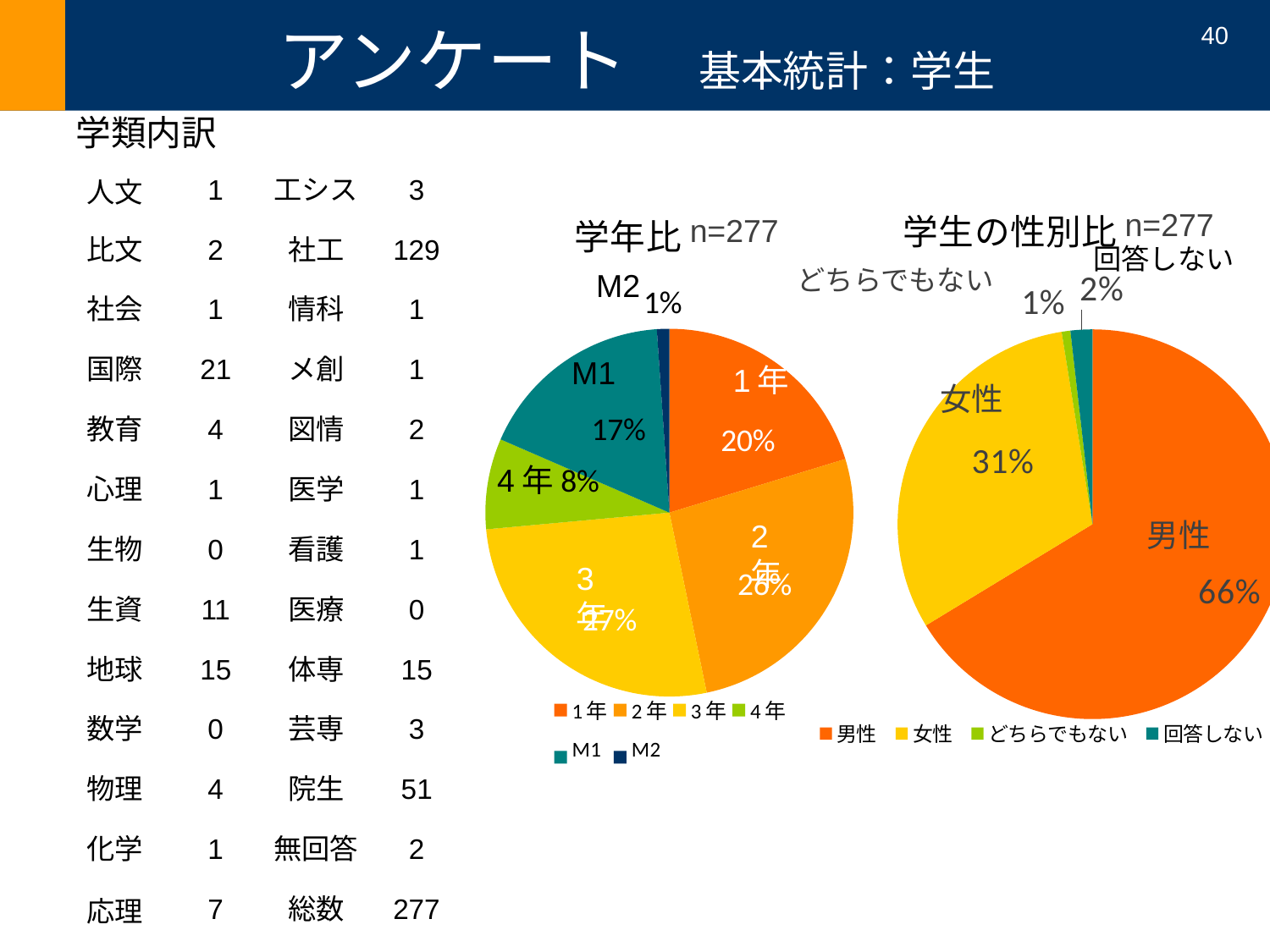

# アンケート　基本統計：学生

40
学類内訳
| 人文 | 1 | 工シス | 3 |
| --- | --- | --- | --- |
| 比文 | 2 | 社工 | 129 |
| 社会 | 1 | 情科 | 1 |
| 国際 | 21 | メ創 | 1 |
| 教育 | 4 | 図情 | 2 |
| 心理 | 1 | 医学 | 1 |
| 生物 | 0 | 看護 | 1 |
| 生資 | 11 | 医療 | 0 |
| 地球 | 15 | 体専 | 15 |
| 数学 | 0 | 芸専 | 3 |
| 物理 | 4 | 院生 | 51 |
| 化学 | 1 | 無回答 | 2 |
| 応理 | 7 | 総数 | 277 |

### Chart: 学生の性別比

| Category |  |
|---|---|
| 男性 | 0.6630434782608695 |
| 女性 | 0.3115942028985507 |
| どちらでもない | 0.007246376811594203 |
| 回答しない | 0.018115942028985508 |

### Chart: 学年比

| Category |  |
|---|---|
| 1年 | 0.2028985507246377 |
| 2年 | 0.2644927536231884 |
| 3年 | 0.26811594202898553 |
| 4年 | 0.07971014492753623 |
| M1 | 0.17391304347826086 |
| M2 | 0.010869565217391304 |
M2
M1
4年
2年
3年
n=277
n=277
回答しない
どちらでもない
女性
男性